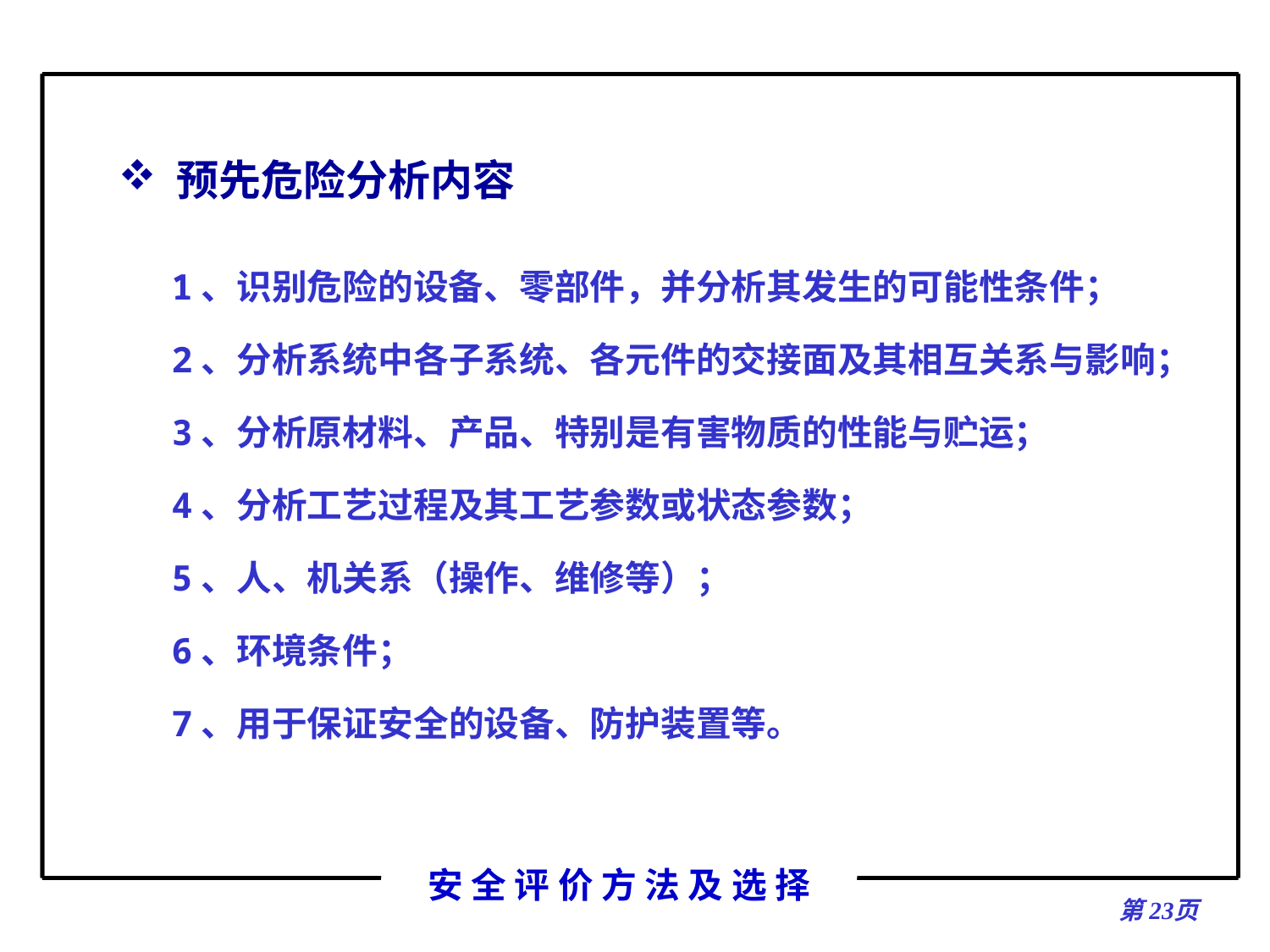

预先危险分析内容
   1、识别危险的设备、零部件，并分析其发生的可能性条件；
   2、分析系统中各子系统、各元件的交接面及其相互关系与影响；
   3、分析原材料、产品、特别是有害物质的性能与贮运；
   4、分析工艺过程及其工艺参数或状态参数；
   5、人、机关系（操作、维修等）；
   6、环境条件；
   7、用于保证安全的设备、防护装置等。

第23页